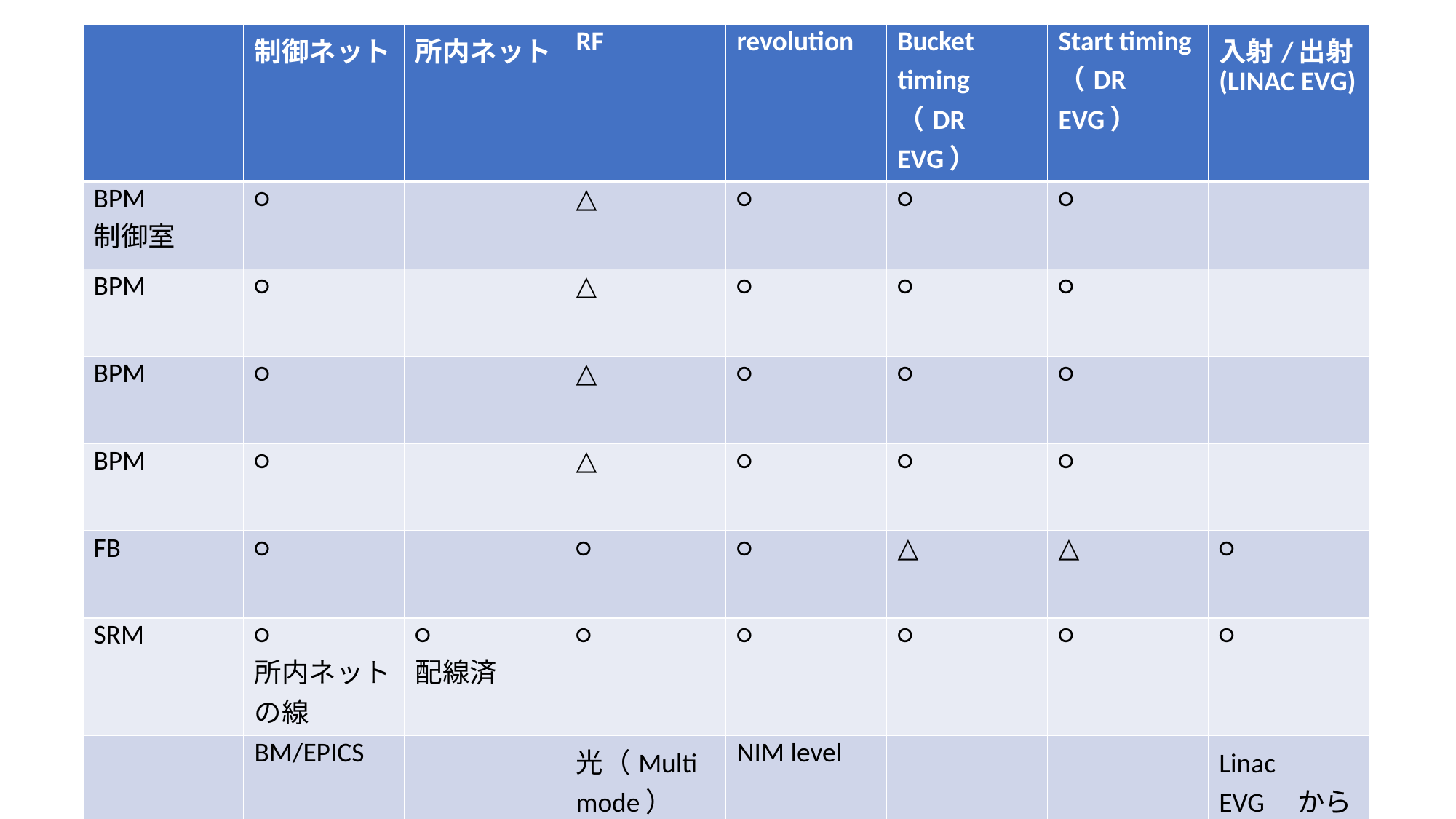

|  | 制御ネット | 所内ネット | RF | revolution | Bucket timing　（DR EVG） | Start timing （DR EVG） | 入射/出射 (LINAC EVG) |
| --- | --- | --- | --- | --- | --- | --- | --- |
| BPM 制御室 | ○ |  | △ | ○ | ○ | ○ |  |
| BPM | ○ |  | △ | ○ | ○ | ○ |  |
| BPM | ○ |  | △ | ○ | ○ | ○ |  |
| BPM | ○ |  | △ | ○ | ○ | ○ |  |
| FB | ○ |  | ○ | ○ | △ | △ | ○ |
| SRM | ○ 所内ネットの線 | ○ 配線済 | ○ | ○ | ○ | ○ | ○ |
|  | BM/EPICS |  | 光（Multi mode） | NIM level |  |  | Linac　EVG　からDR制御室へ配信 |